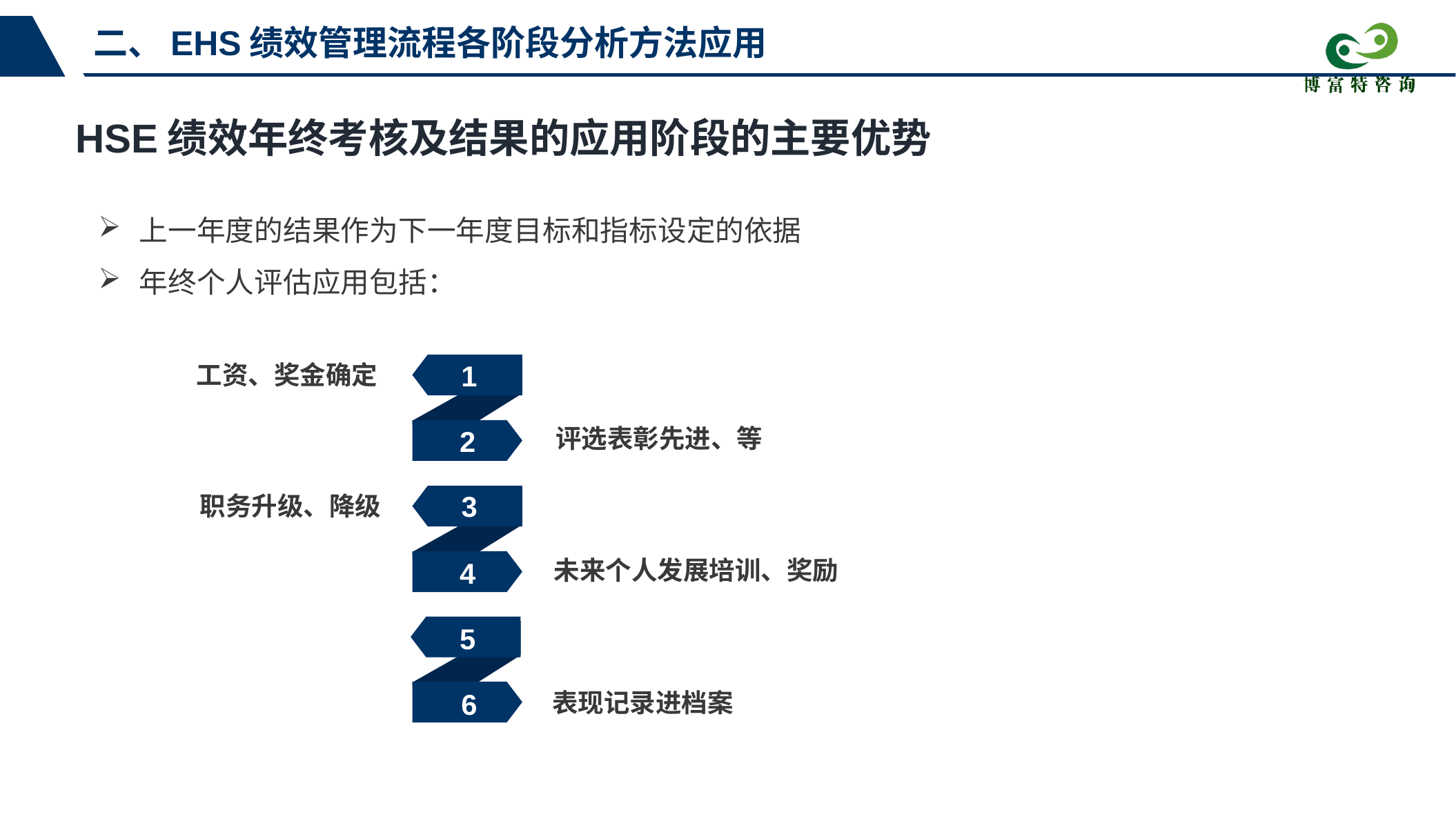

二、EHS绩效管理流程各阶段分析方法应用

HSE绩效年终考核及结果的应用阶段的主要优势
上一年度的结果作为下一年度目标和指标设定的依据
年终个人评估应用包括：
1
工资、奖金确定

评选表彰先进、等
2

3
职务升级、降级

未来个人发展培训、奖励
4

5

表现记录进档案
6